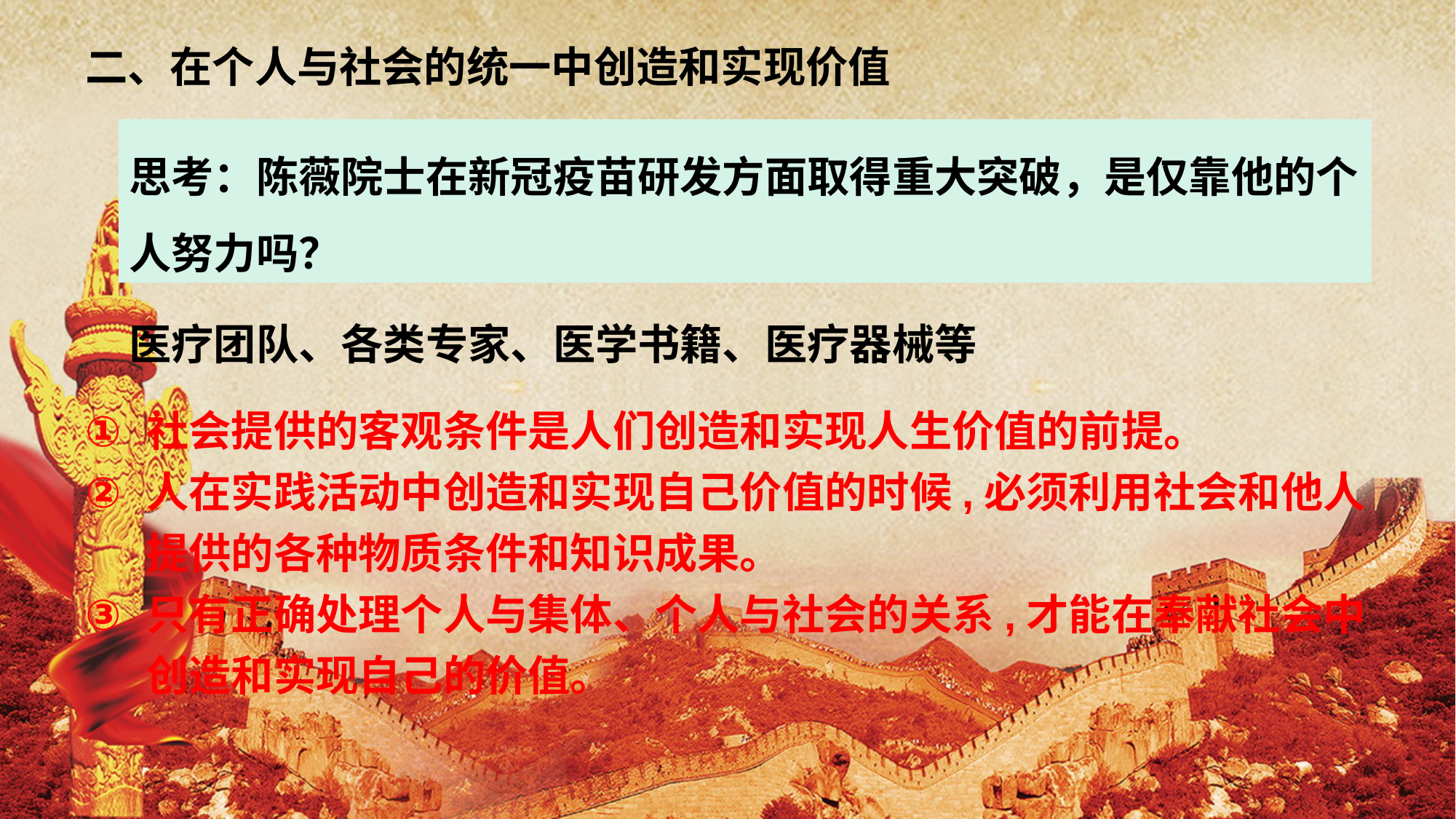

二、在个人与社会的统一中创造和实现价值
思考：陈薇院士在新冠疫苗研发方面取得重大突破，是仅靠他的个人努力吗？
医疗团队、各类专家、医学书籍、医疗器械等
社会提供的客观条件是人们创造和实现人生价值的前提。
人在实践活动中创造和实现自己价值的时候,必须利用社会和他人提供的各种物质条件和知识成果。
只有正确处理个人与集体、个人与社会的关系,才能在奉献社会中创造和实现自己的价值。